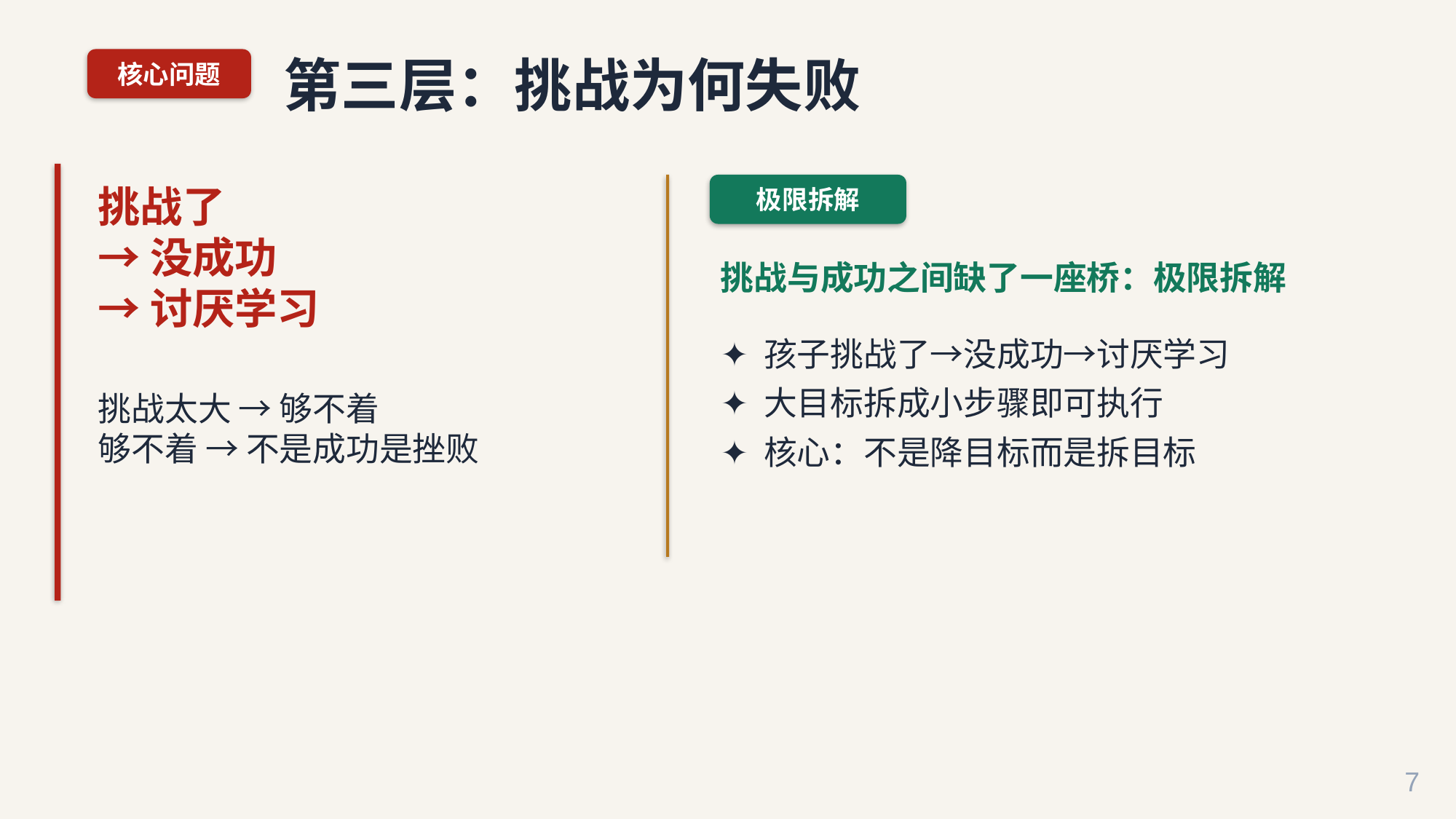

第三层：挑战为何失败
核心问题

挑战了
→ 没成功
→ 讨厌学习

极限拆解
挑战与成功之间缺了一座桥：极限拆解
✦ 孩子挑战了→没成功→讨厌学习
✦ 大目标拆成小步骤即可执行
✦ 核心：不是降目标而是拆目标
挑战太大 → 够不着
够不着 → 不是成功是挫败
7